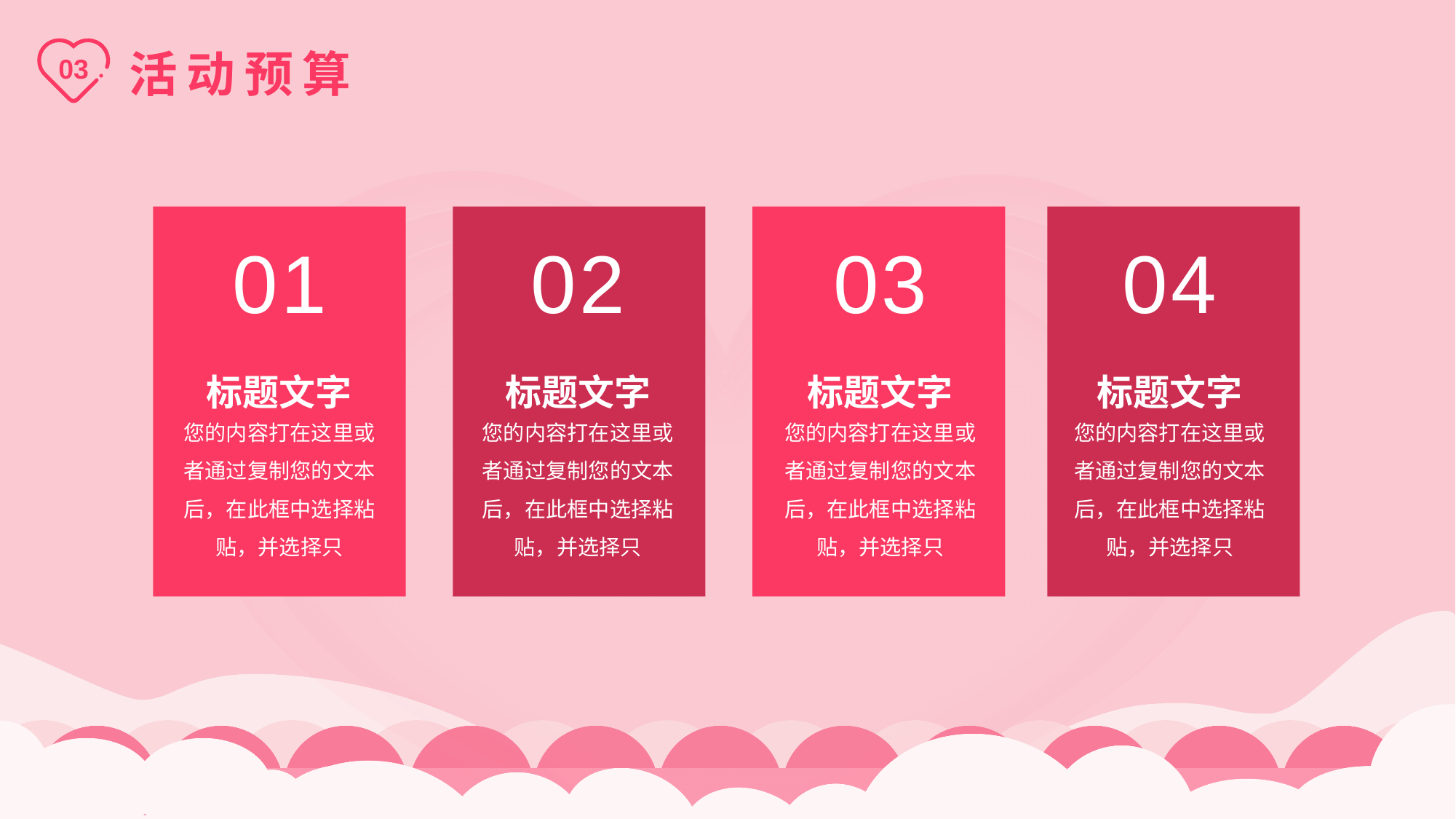

03
活动预算

01
02
03
04
标题文字
标题文字
标题文字
标题文字
您的内容打在这里或者通过复制您的文本后，在此框中选择粘贴，并选择只
您的内容打在这里或者通过复制您的文本后，在此框中选择粘贴，并选择只
您的内容打在这里或者通过复制您的文本后，在此框中选择粘贴，并选择只
您的内容打在这里或者通过复制您的文本后，在此框中选择粘贴，并选择只